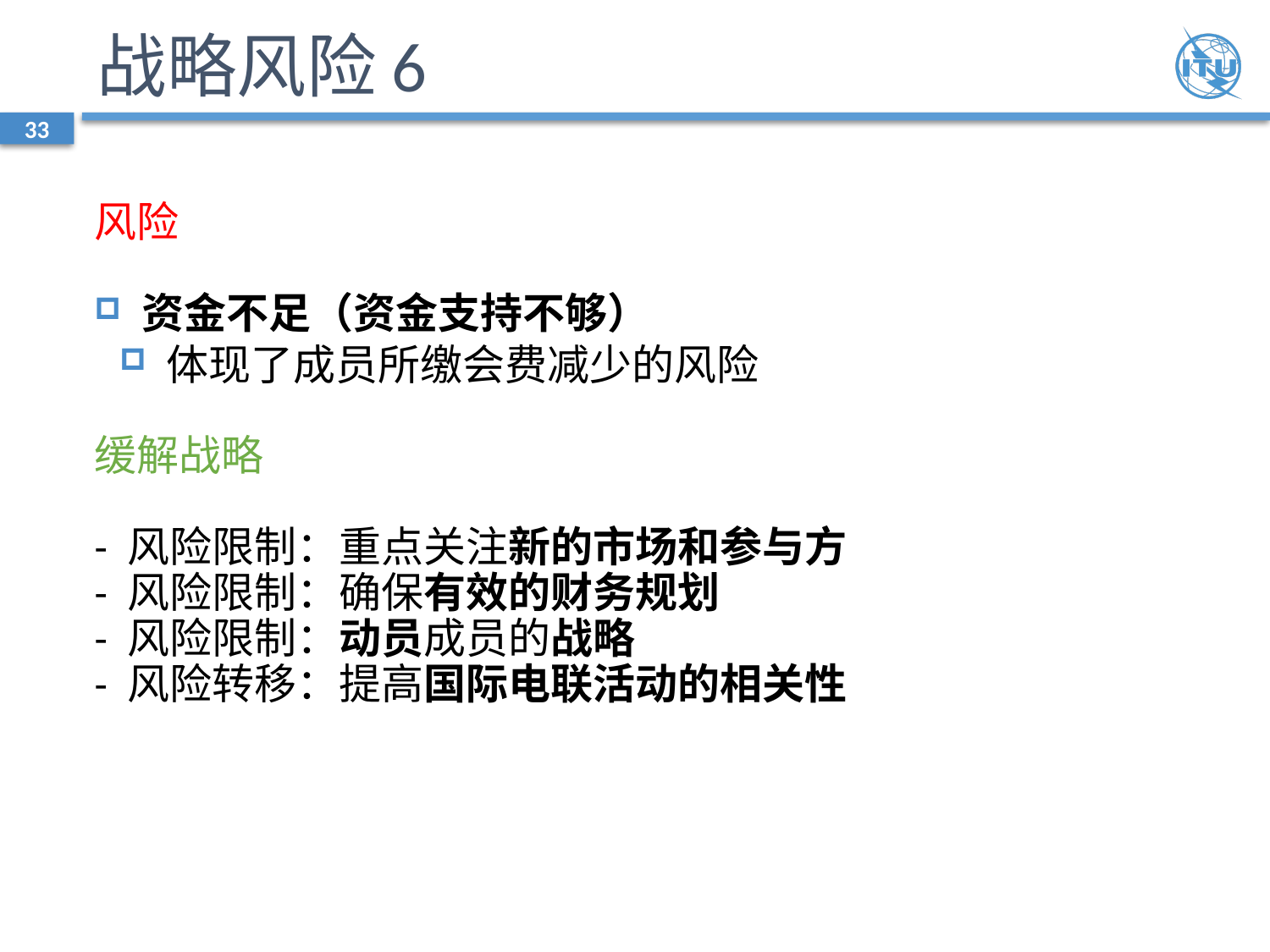

# 战略风险6
33
风险

 资金不足（资金支持不够）
 体现了成员所缴会费减少的风险

缓解战略

- 风险限制：重点关注新的市场和参与方
- 风险限制：确保有效的财务规划
- 风险限制：动员成员的战略
- 风险转移：提高国际电联活动的相关性